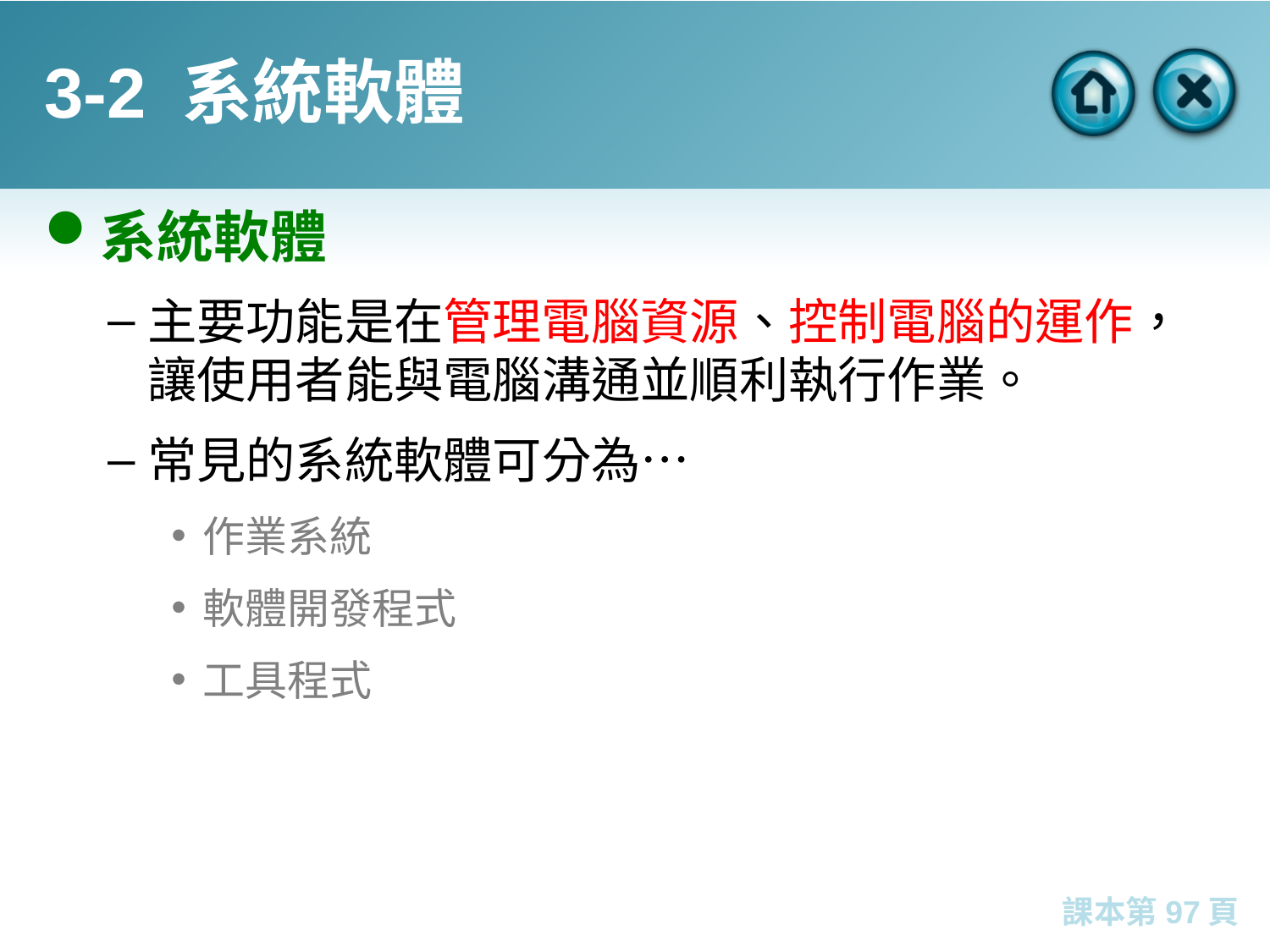

# 3-2 系統軟體
系統軟體
主要功能是在管理電腦資源、控制電腦的運作，讓使用者能與電腦溝通並順利執行作業。
常見的系統軟體可分為…
作業系統
軟體開發程式
工具程式
課本第97頁